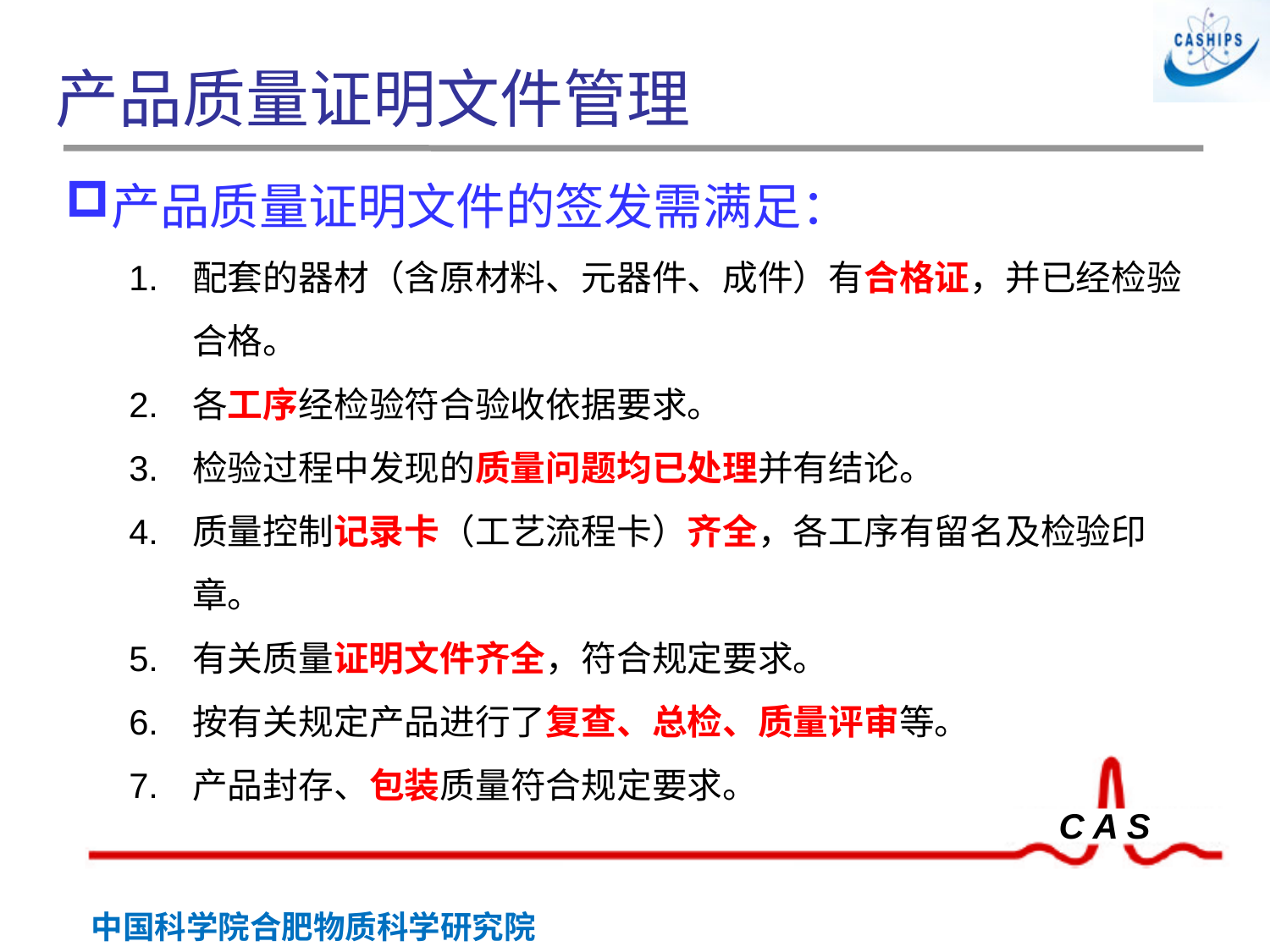

# 产品质量证明文件管理
产品质量证明文件的签发需满足：
配套的器材（含原材料、元器件、成件）有合格证，并已经检验合格。
各工序经检验符合验收依据要求。
检验过程中发现的质量问题均已处理并有结论。
质量控制记录卡（工艺流程卡）齐全，各工序有留名及检验印章。
有关质量证明文件齐全，符合规定要求。
按有关规定产品进行了复查、总检、质量评审等。
产品封存、包装质量符合规定要求。
  胶印章
钢印章
封印章